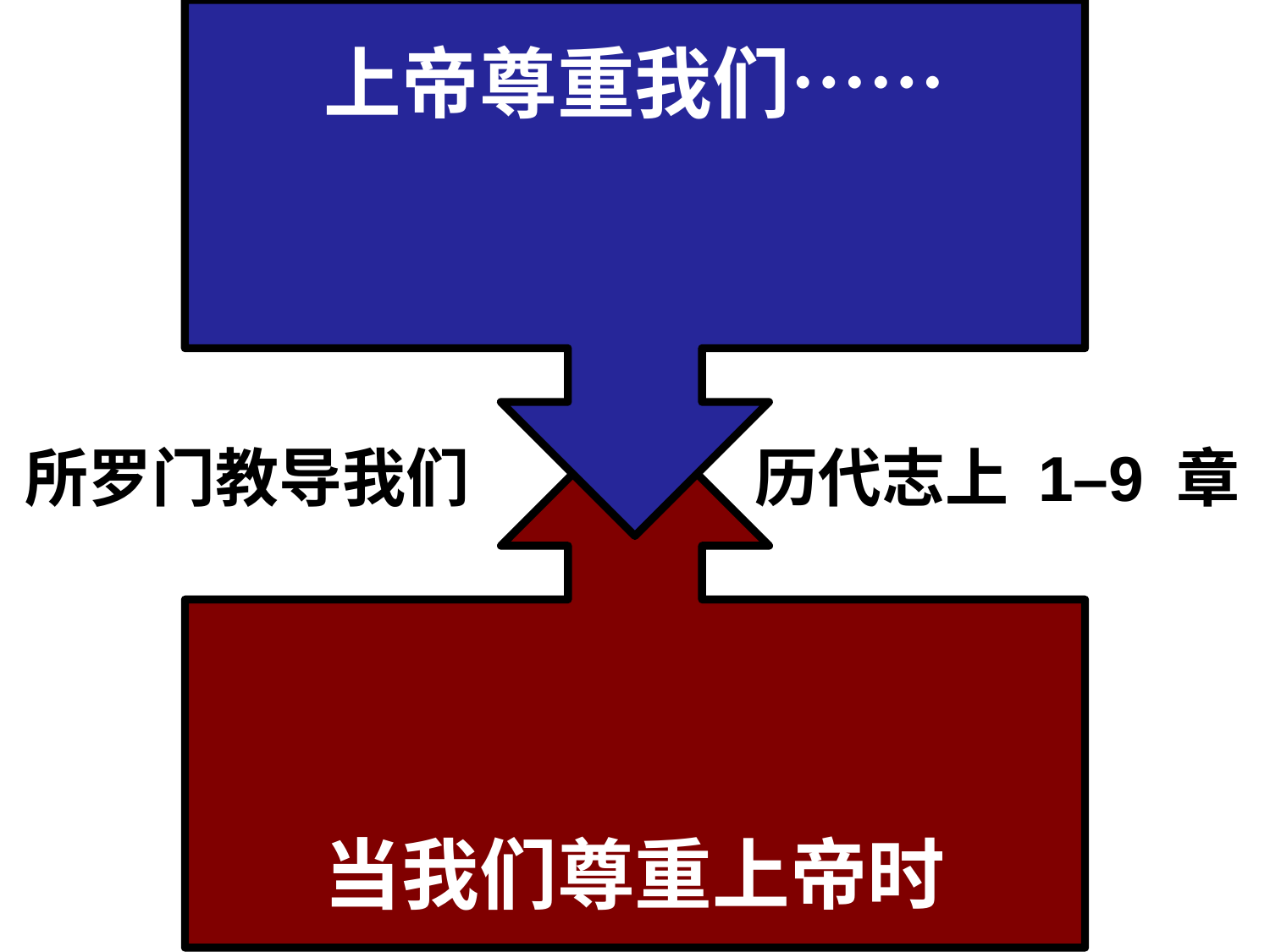

# 上帝尊重我们……

所罗门教导我们
历代志上 1–9 章

当我们尊重上帝时